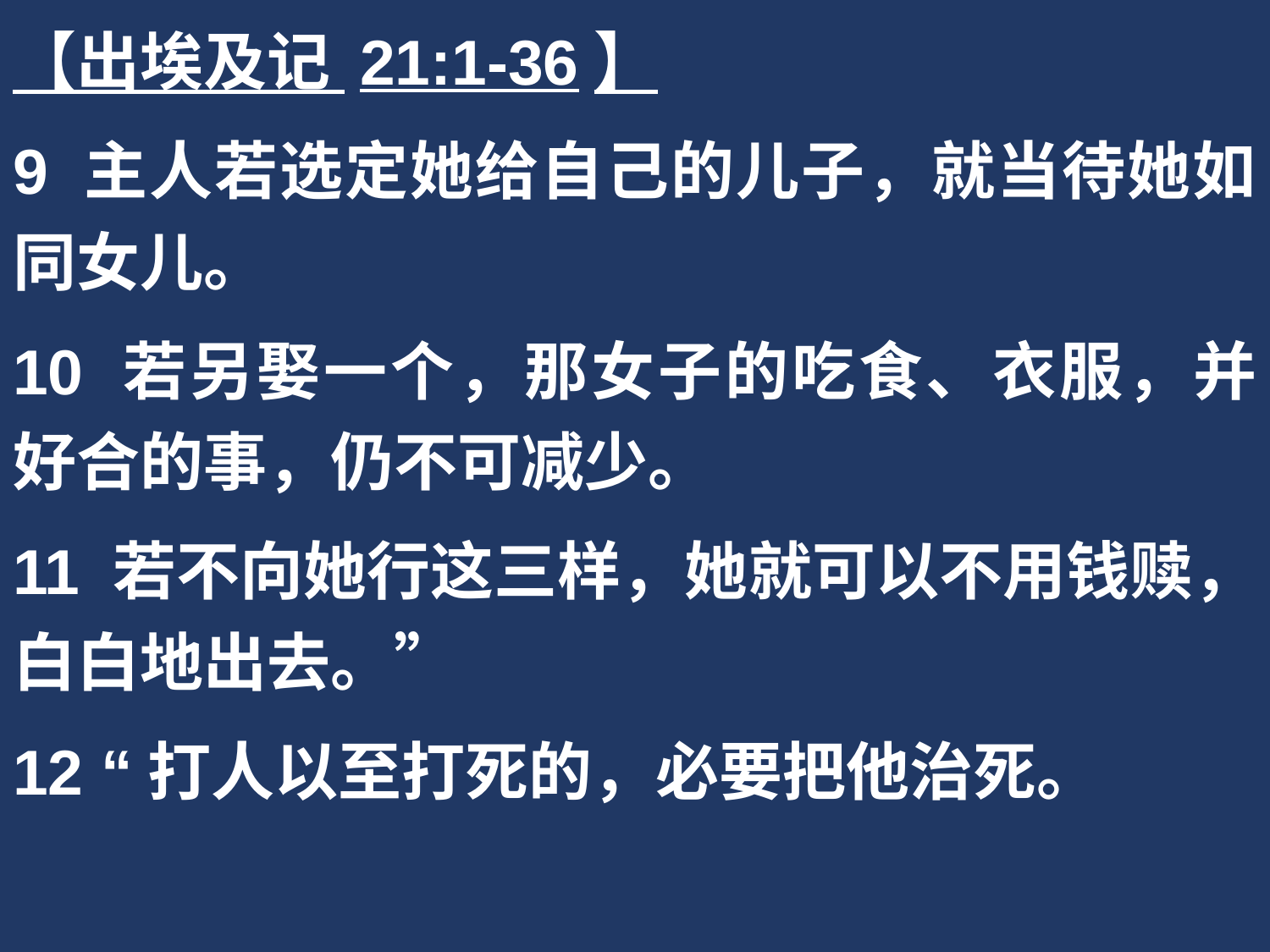

【出埃及记 21:1-36】
9 主人若选定她给自己的儿子，就当待她如同女儿。
10 若另娶一个，那女子的吃食、衣服，并好合的事，仍不可减少。
11 若不向她行这三样，她就可以不用钱赎，白白地出去。”
12 “打人以至打死的，必要把他治死。